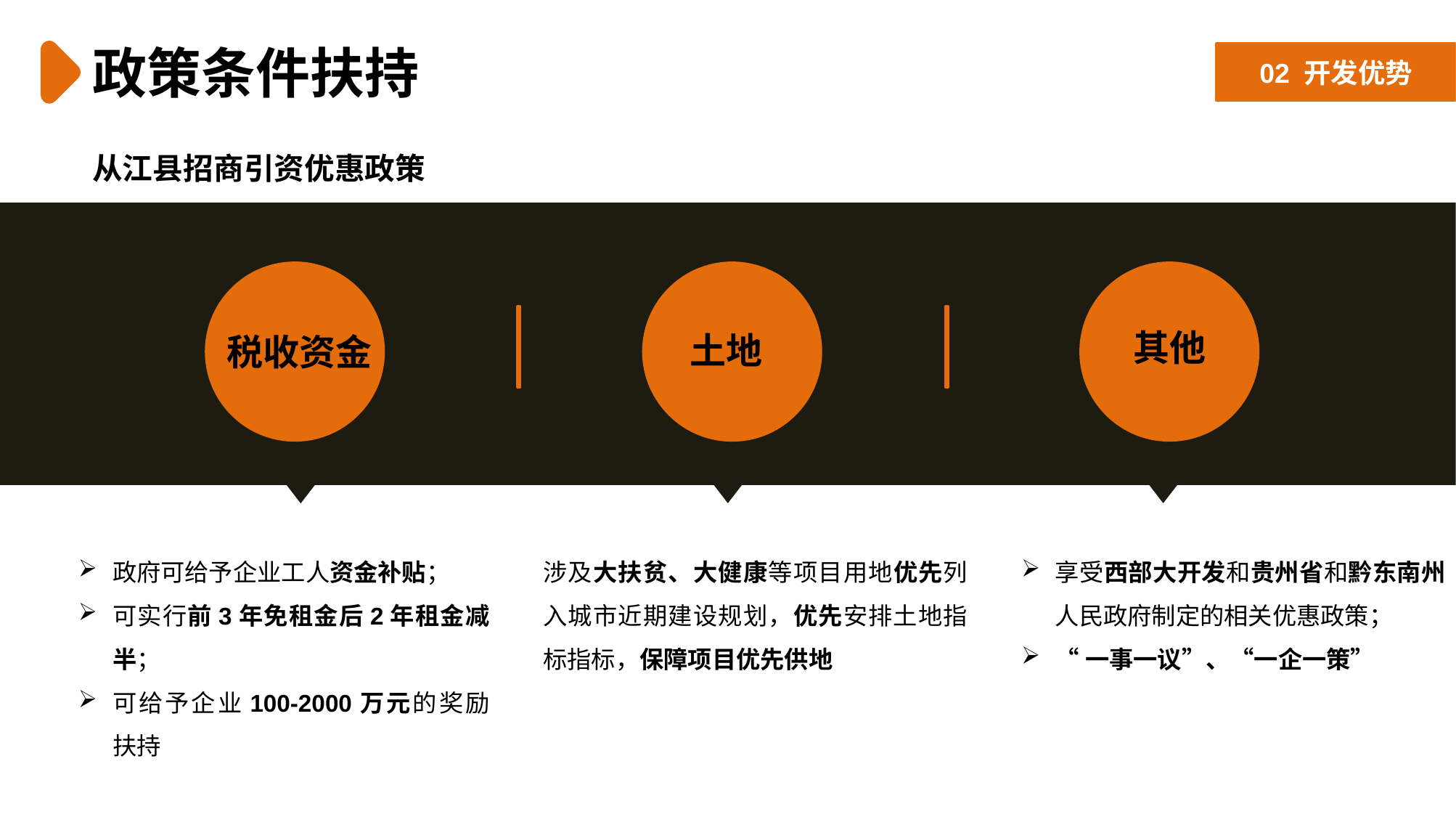

政策条件扶持
02 开发优势

从江县招商引资优惠政策

其他
土地
税收资金

政府可给予企业工人资金补贴；
可实行前3年免租金后2年租金减半；
可给予企业100-2000万元的奖励扶持
涉及大扶贫、大健康等项目用地优先列入城市近期建设规划，优先安排土地指标指标，保障项目优先供地
享受西部大开发和贵州省和黔东南州人民政府制定的相关优惠政策；
“一事一议”、“一企一策”